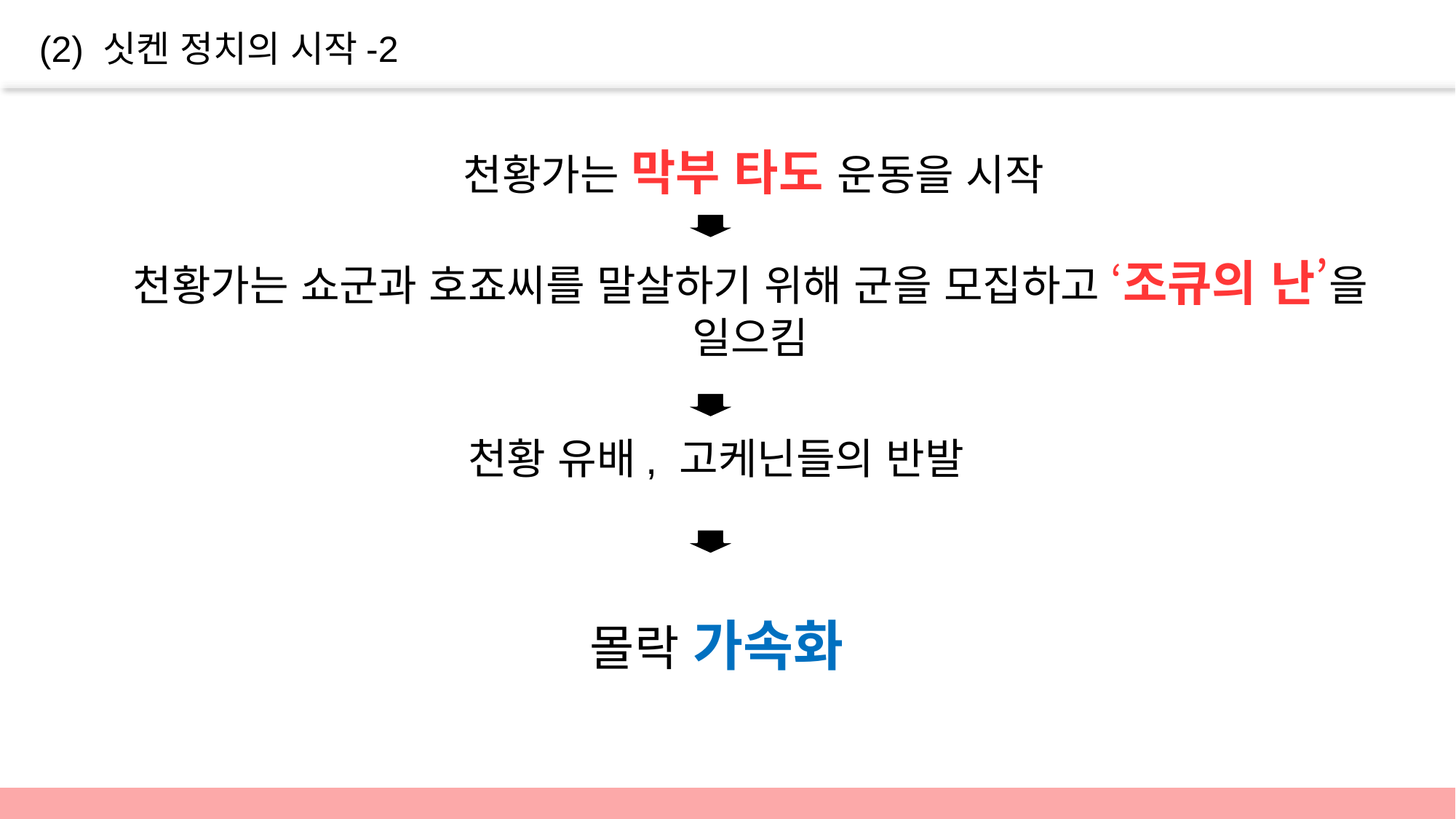

(2) 싯켄 정치의 시작-2

천황가는 막부 타도 운동을 시작

천황가는 쇼군과 호죠씨를 말살하기 위해 군을 모집하고 ‘조큐의 난’을 일으킴

천황 유배, 고케닌들의 반발

몰락 가속화